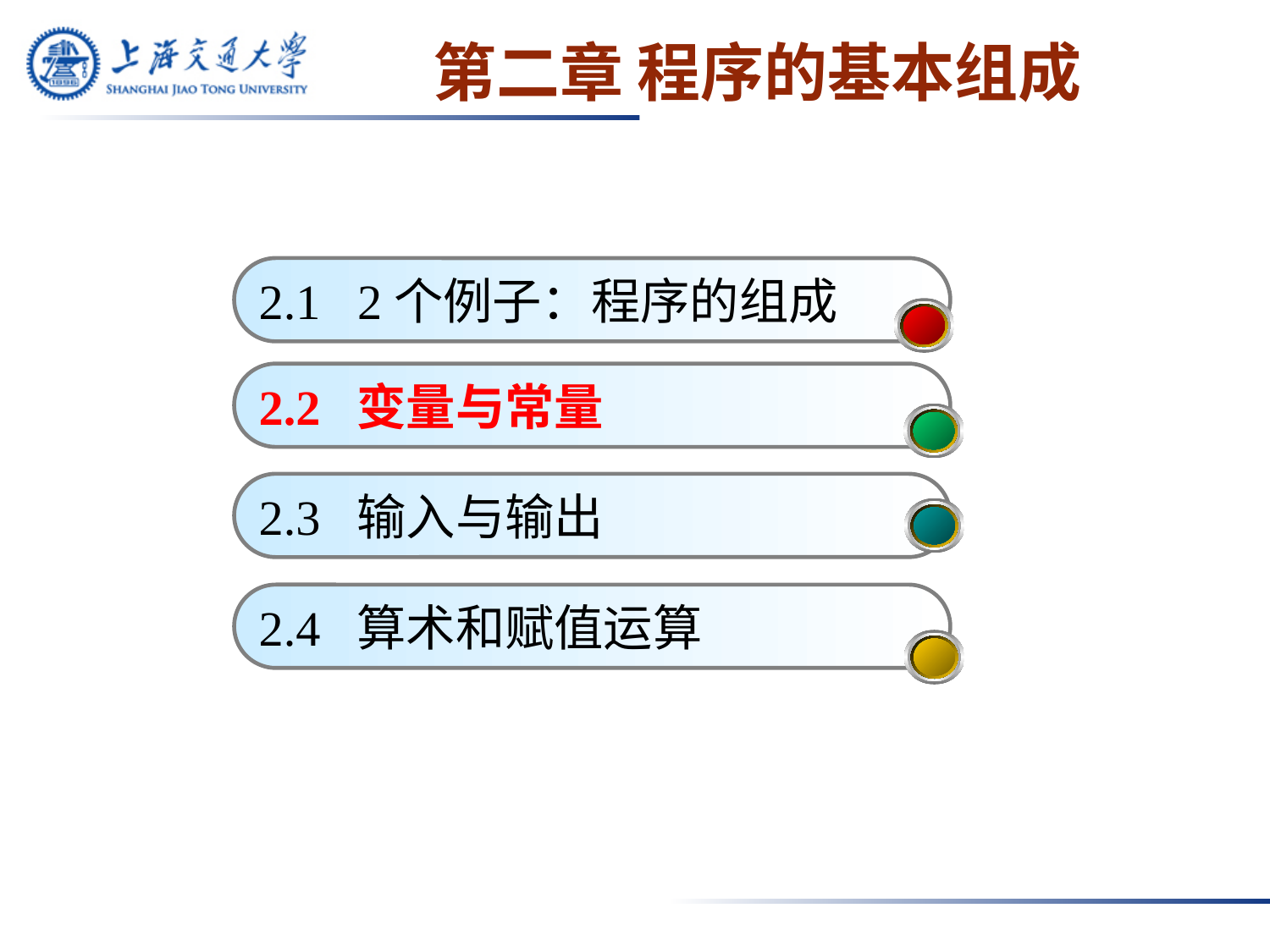

# 第二章 程序的基本组成
2.1   2个例子：程序的组成

2.2  变量与常量

2.3  输入与输出

2.4  算术和赋值运算